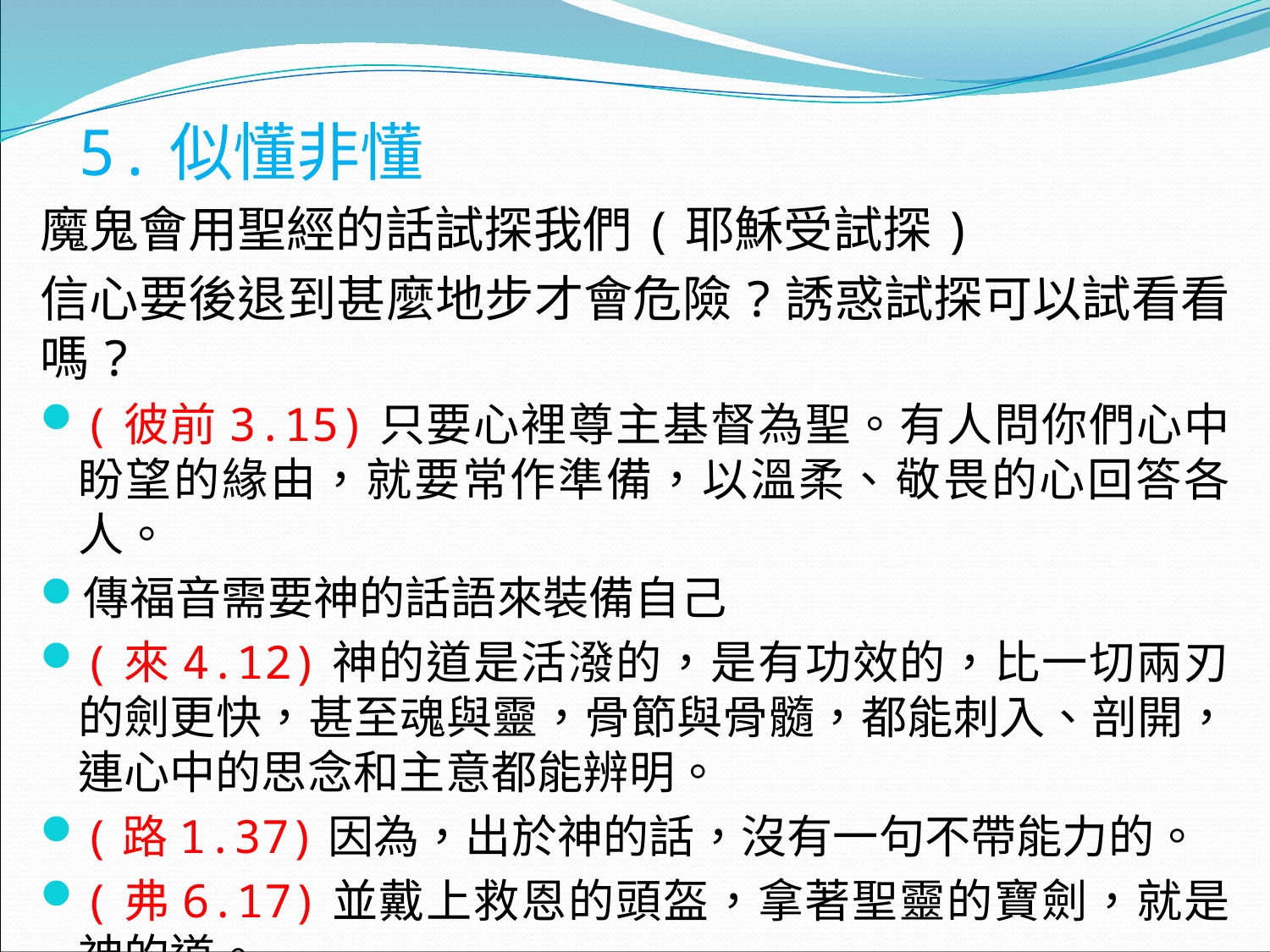

5.似懂非懂
魔鬼會用聖經的話試探我們(耶穌受試探)
信心要後退到甚麼地步才會危險?誘惑試探可以試看看嗎?
(彼前3.15)只要心裡尊主基督為聖。有人問你們心中盼望的緣由，就要常作準備，以溫柔、敬畏的心回答各人。
傳福音需要神的話語來裝備自己
(來4.12)神的道是活潑的，是有功效的，比一切兩刃的劍更快，甚至魂與靈，骨節與骨髓，都能刺入、剖開，連心中的思念和主意都能辨明。
(路1.37)因為，出於神的話，沒有一句不帶能力的。
(弗6.17)並戴上救恩的頭盔，拿著聖靈的寶劍，就是神的道。